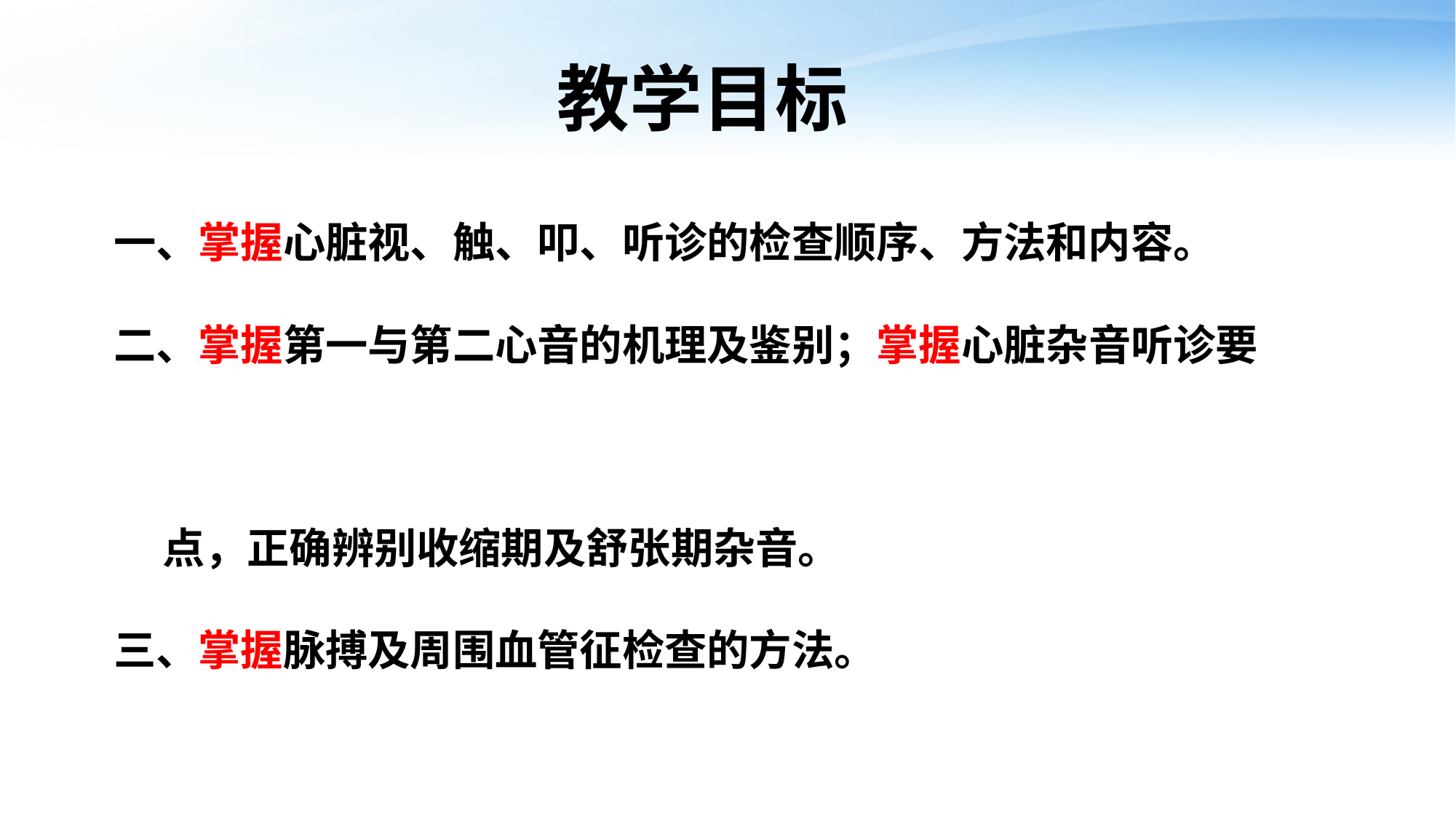

# 教学目标
一、掌握心脏视、触、叩、听诊的检查顺序、方法和内容。
二、掌握第一与第二心音的机理及鉴别；掌握心脏杂音听诊要
    点，正确辨别收缩期及舒张期杂音。
三、掌握脉搏及周围血管征检查的方法。